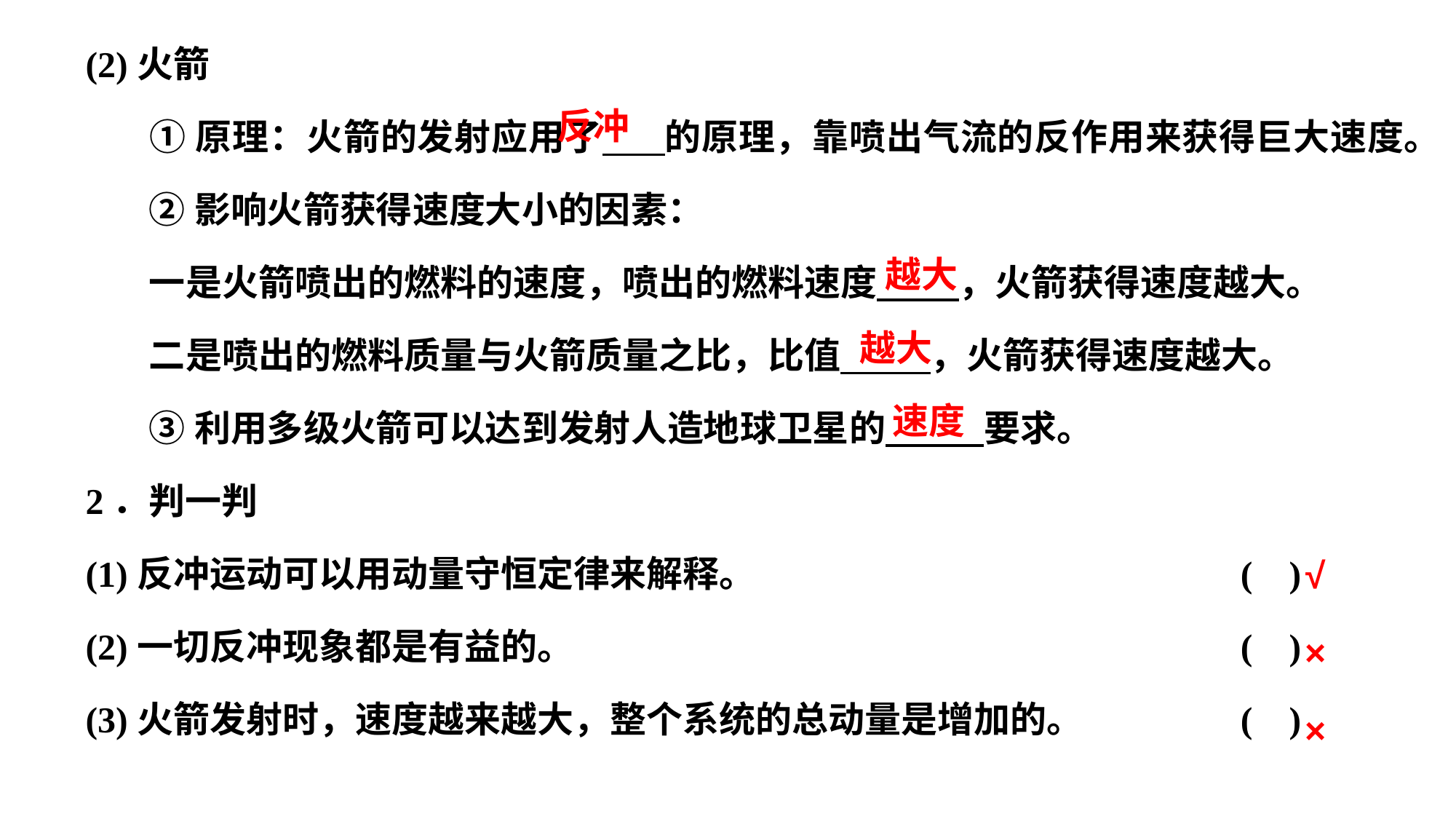

(2)火箭
	①原理：火箭的发射应用了       的原理，靠喷出气流的反作用来获得巨大速度。
	②影响火箭获得速度大小的因素：
	一是火箭喷出的燃料的速度，喷出的燃料速度          ，火箭获得速度越大。
	二是喷出的燃料质量与火箭质量之比，比值           ，火箭获得速度越大。
	③利用多级火箭可以达到发射人造地球卫星的            要求。
2．判一判
(1)反冲运动可以用动量守恒定律来解释。					(    )
(2)一切反冲现象都是有益的。							(    )
(3)火箭发射时，速度越来越大，整个系统的总动量是增加的。		(    )
反冲
越大
越大
速度
√
×
×